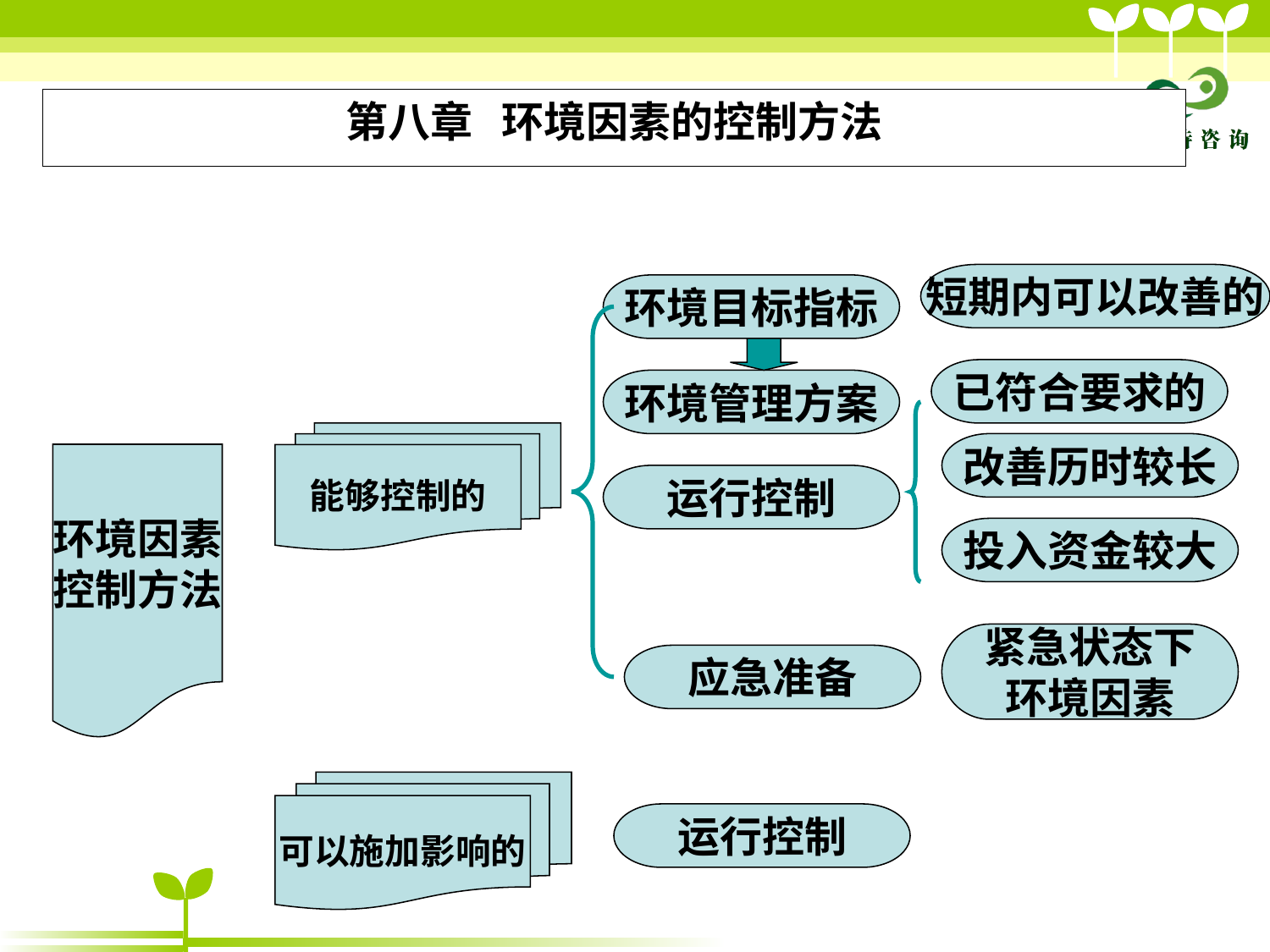

# 第八章   环境因素的控制方法
短期内可以改善的
环境目标指标

已符合要求的
环境管理方案

能够控制的
改善历时较长
环境因素
控制方法
运行控制
投入资金较大
紧急状态下
环境因素
应急准备
可以施加影响的
运行控制